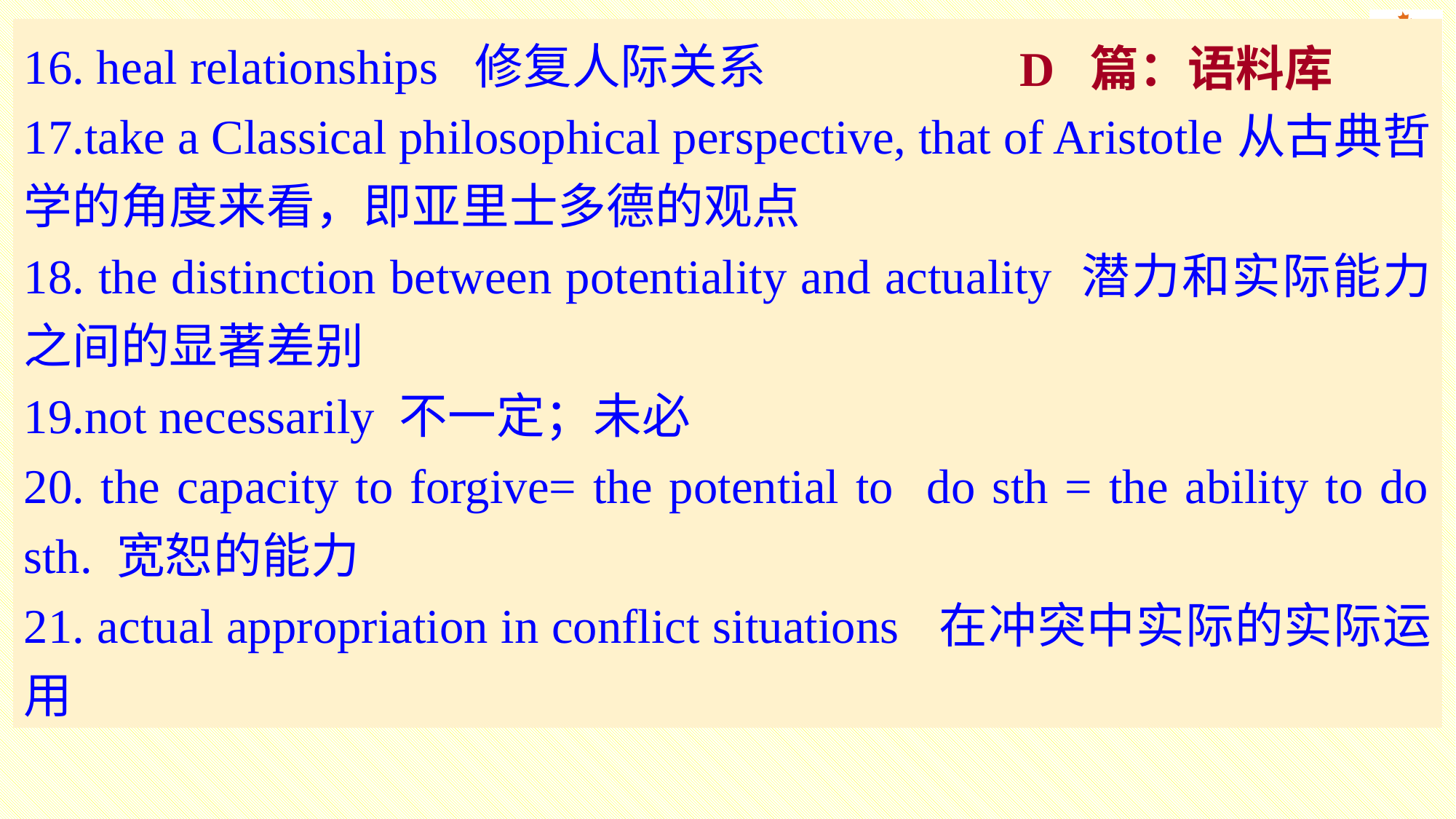

16. heal relationships  修复人际关系
17.take a Classical philosophical perspective, that of Aristotle从古典哲学的角度来看，即亚里士多德的观点
18. the distinction between potentiality and actuality 潜力和实际能力之间的显著差别
19.not necessarily 不一定；未必
20. the capacity to forgive= the potential to  do sth = the ability to do sth. 宽恕的能力
21. actual appropriation in conflict situations  在冲突中实际的实际运用
D  篇：语料库